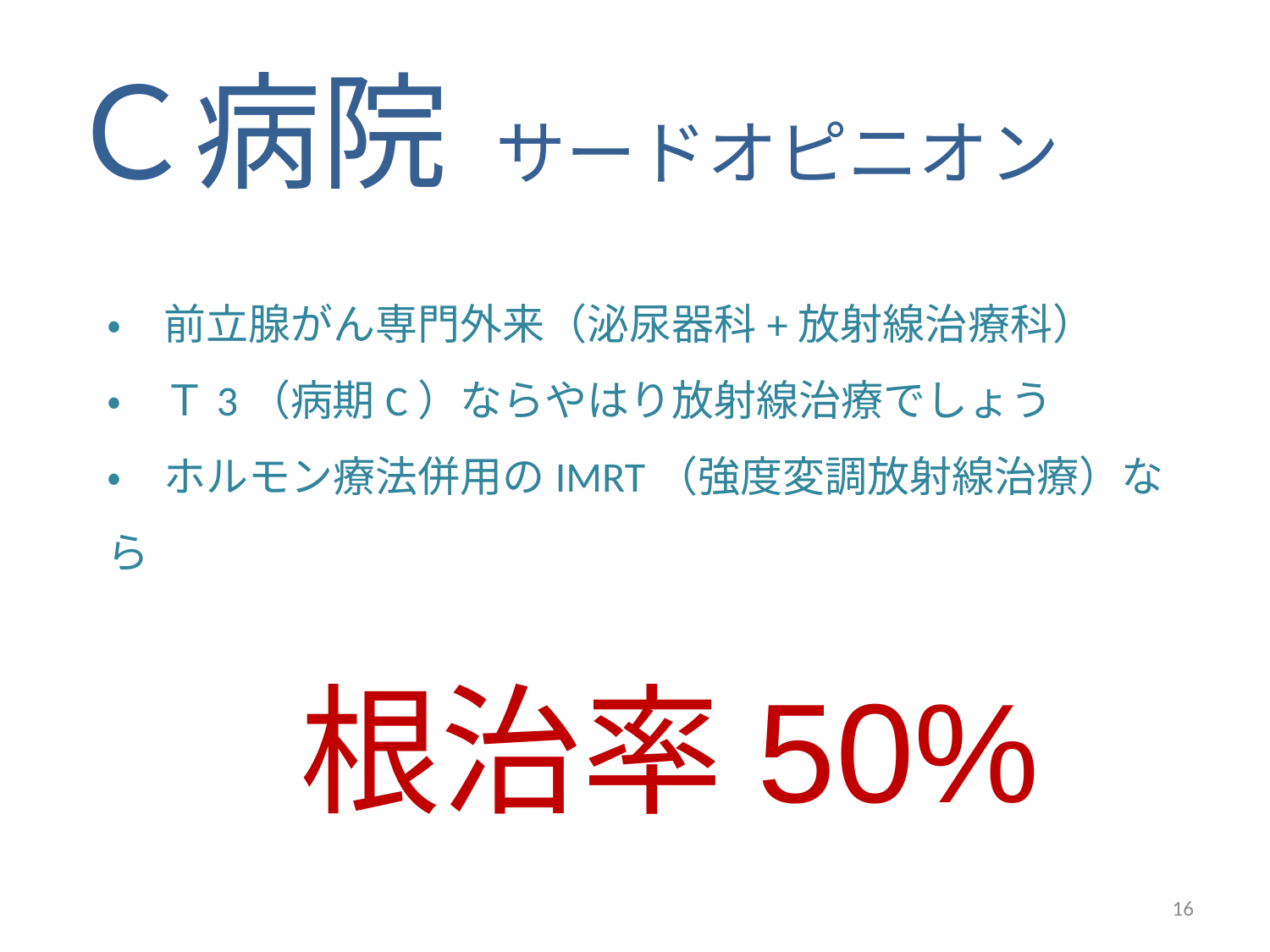

Ｃ病院  サードオピニオン

・　前立腺がん専門外来（泌尿器科+放射線治療科）
・　Ｔ3（病期C）ならやはり放射線治療でしょう
・　ホルモン療法併用のIMRT（強度変調放射線治療）なら
 根治率50%
16